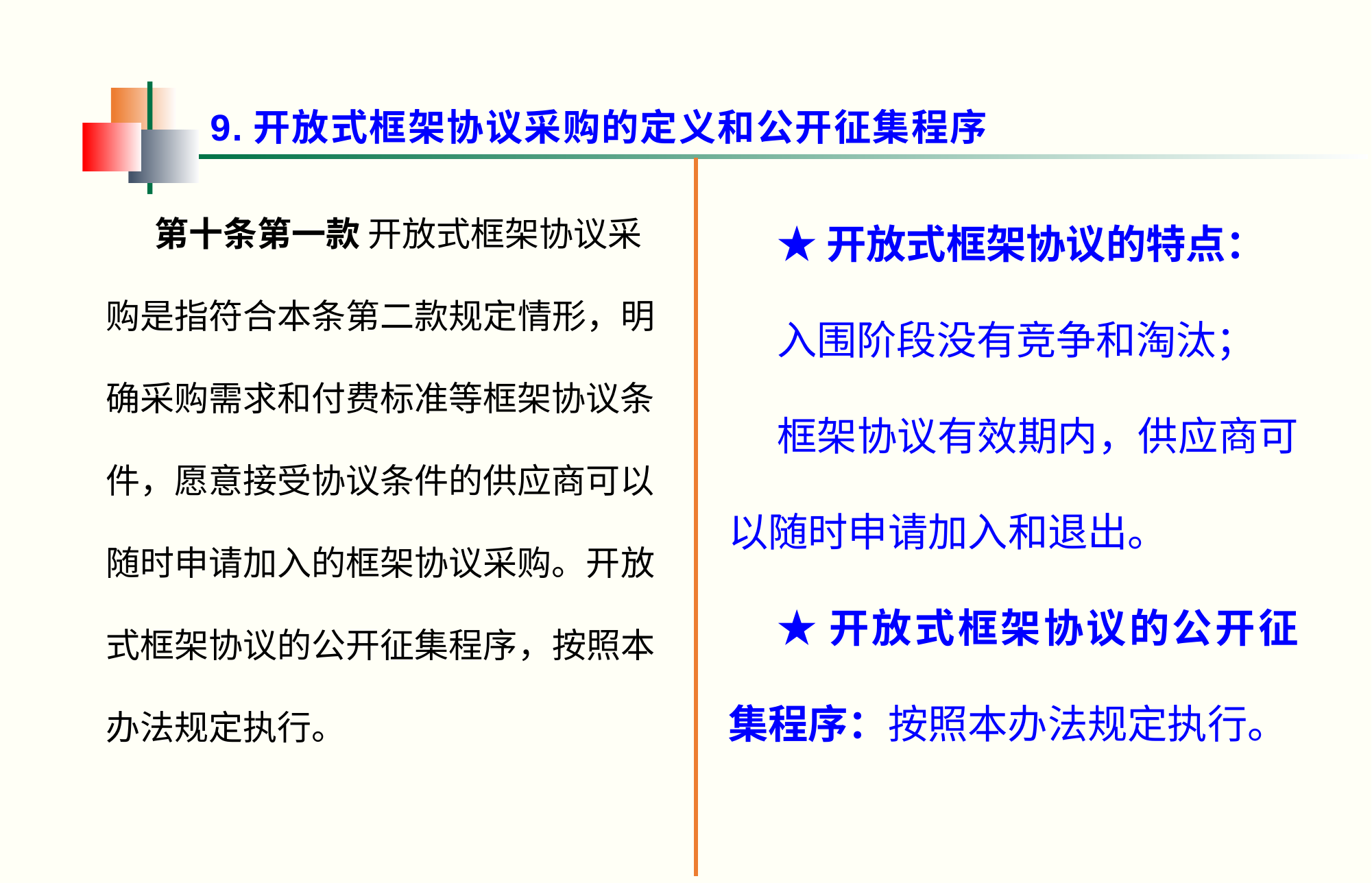

9.开放式框架协议采购的定义和公开征集程序
第十条第一款 开放式框架协议采购是指符合本条第二款规定情形，明确采购需求和付费标准等框架协议条件，愿意接受协议条件的供应商可以随时申请加入的框架协议采购。开放式框架协议的公开征集程序，按照本办法规定执行。
★开放式框架协议的特点：
入围阶段没有竞争和淘汰；
框架协议有效期内，供应商可以随时申请加入和退出。
★开放式框架协议的公开征集程序：按照本办法规定执行。